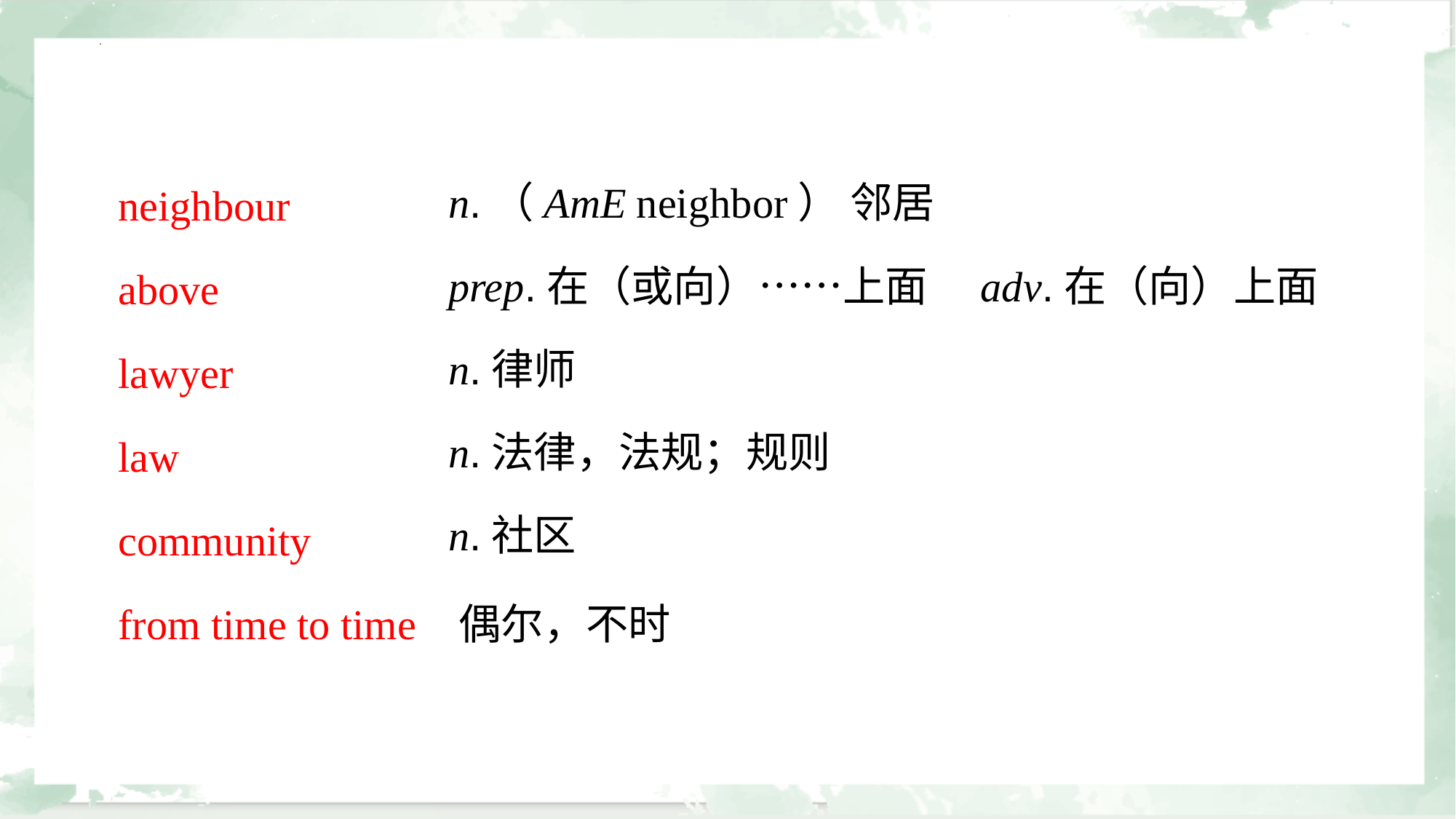

neighbour
n.（AmE neighbor） 邻居
above
prep.在（或向）……上面　adv.在（向）上面
lawyer
n.律师
law
n.法律，法规；规则
community
n.社区
from time to time
偶尔，不时